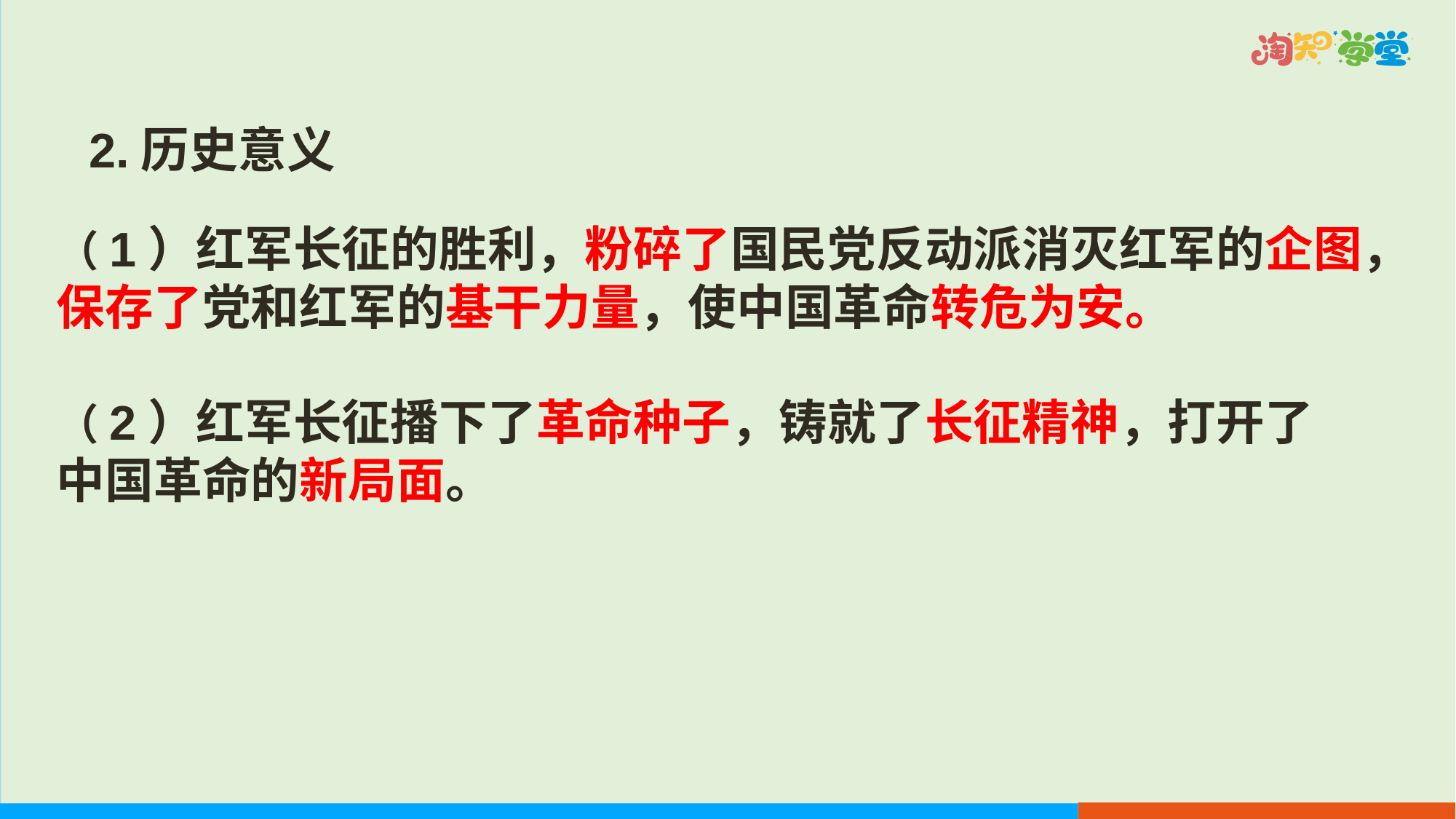

2.历史意义
（1）红军长征的胜利，粉碎了国民党反动派消灭红军的企图，保存了党和红军的基干力量，使中国革命转危为安。
（2）红军长征播下了革命种子，铸就了长征精神，打开了中国革命的新局面。